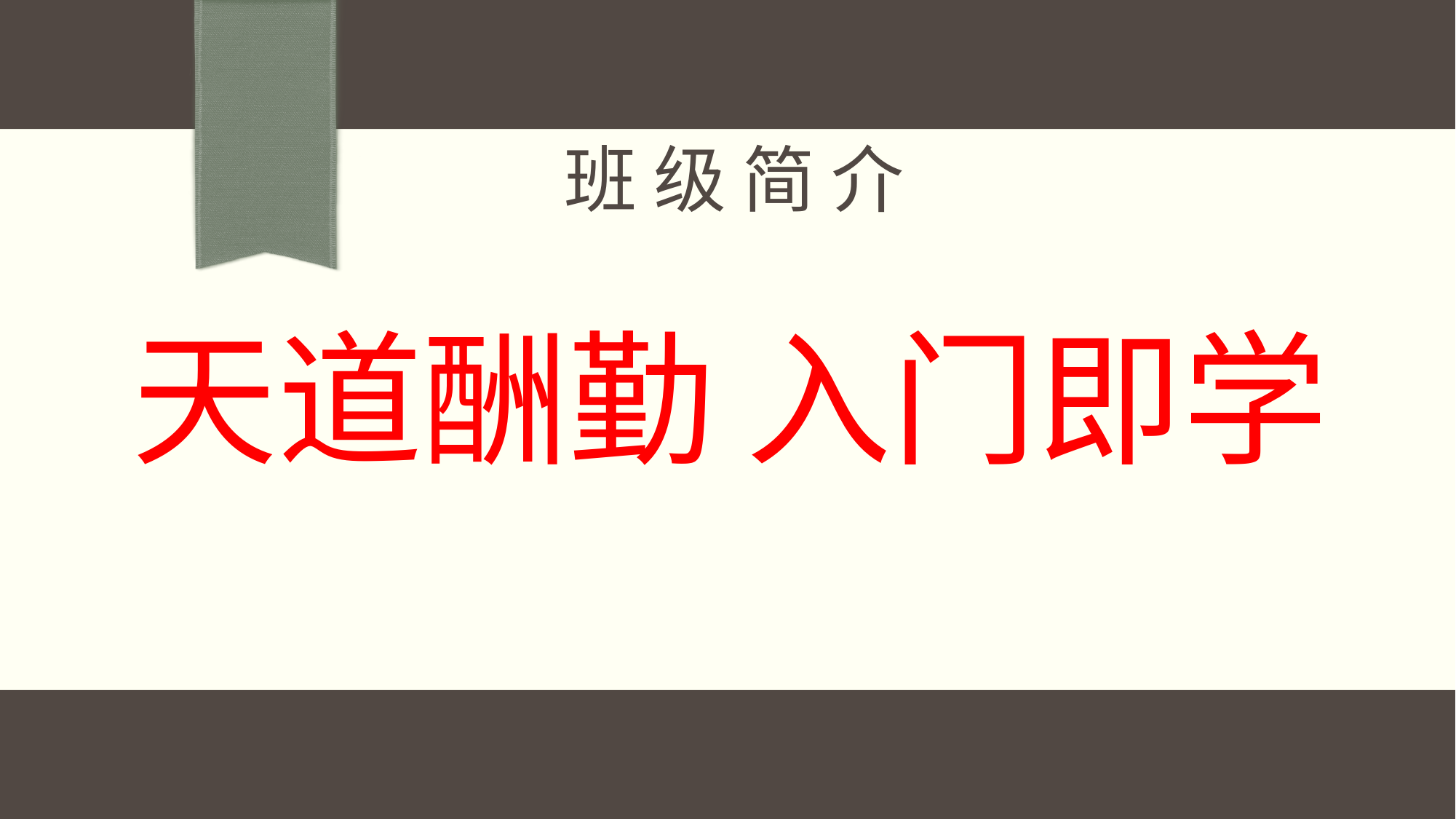

班 级 简 介
# 天道酬勤 入门即学